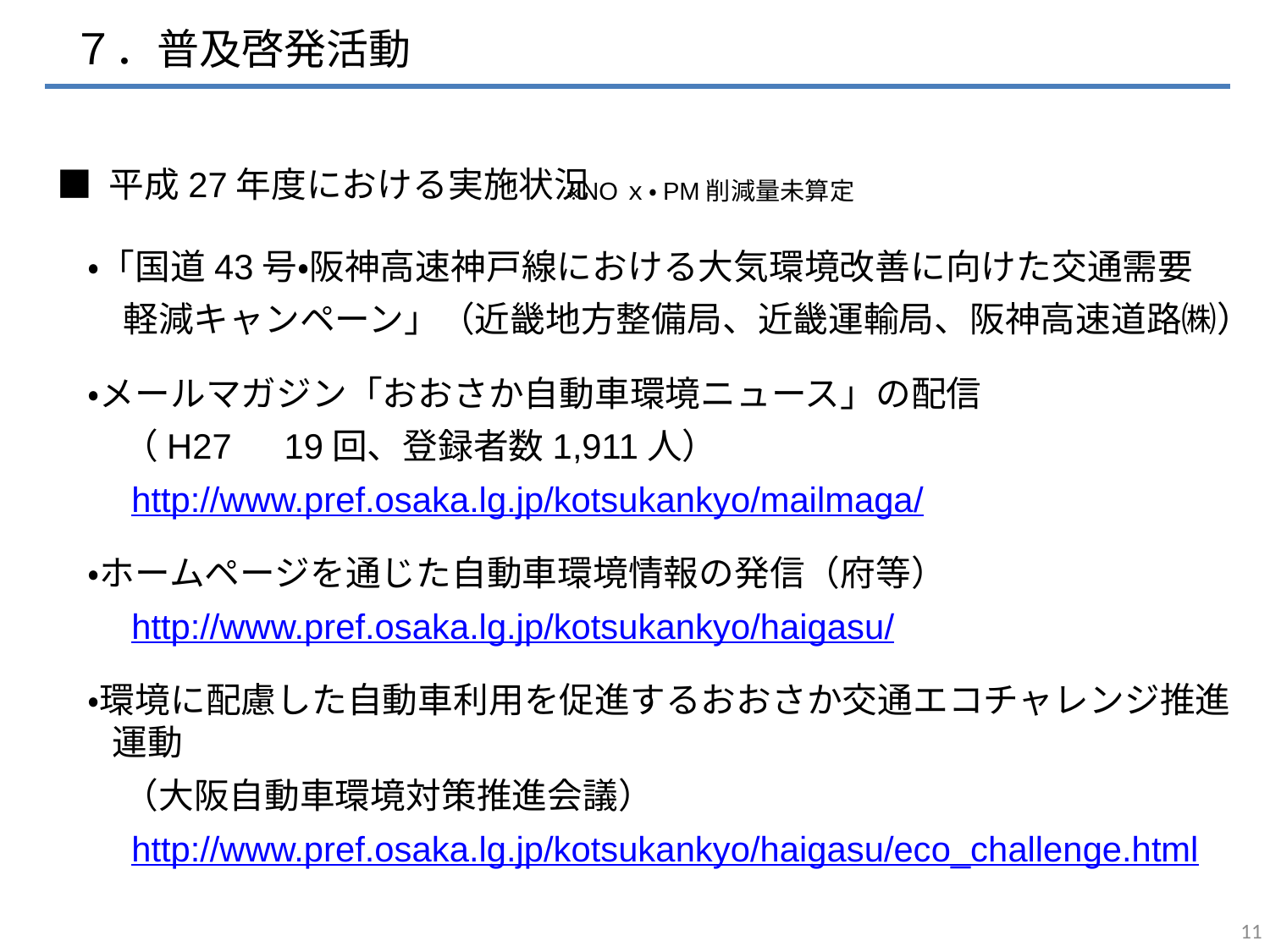

７．普及啓発活動
■ 平成27年度における実施状況
※NOｘ・PM削減量未算定
・「国道43号・阪神高速神戸線における大気環境改善に向けた交通需要
　軽減キャンペーン」（近畿地方整備局、近畿運輸局、阪神高速道路㈱）
・メールマガジン「おおさか自動車環境ニュース」の配信
　（H27　19回、登録者数1,911人）
　http://www.pref.osaka.lg.jp/kotsukankyo/mailmaga/
・ホームページを通じた自動車環境情報の発信（府等）
　http://www.pref.osaka.lg.jp/kotsukankyo/haigasu/
・環境に配慮した自動車利用を促進するおおさか交通エコチャレンジ推進運動
　（大阪自動車環境対策推進会議）
　http://www.pref.osaka.lg.jp/kotsukankyo/haigasu/eco_challenge.html

11